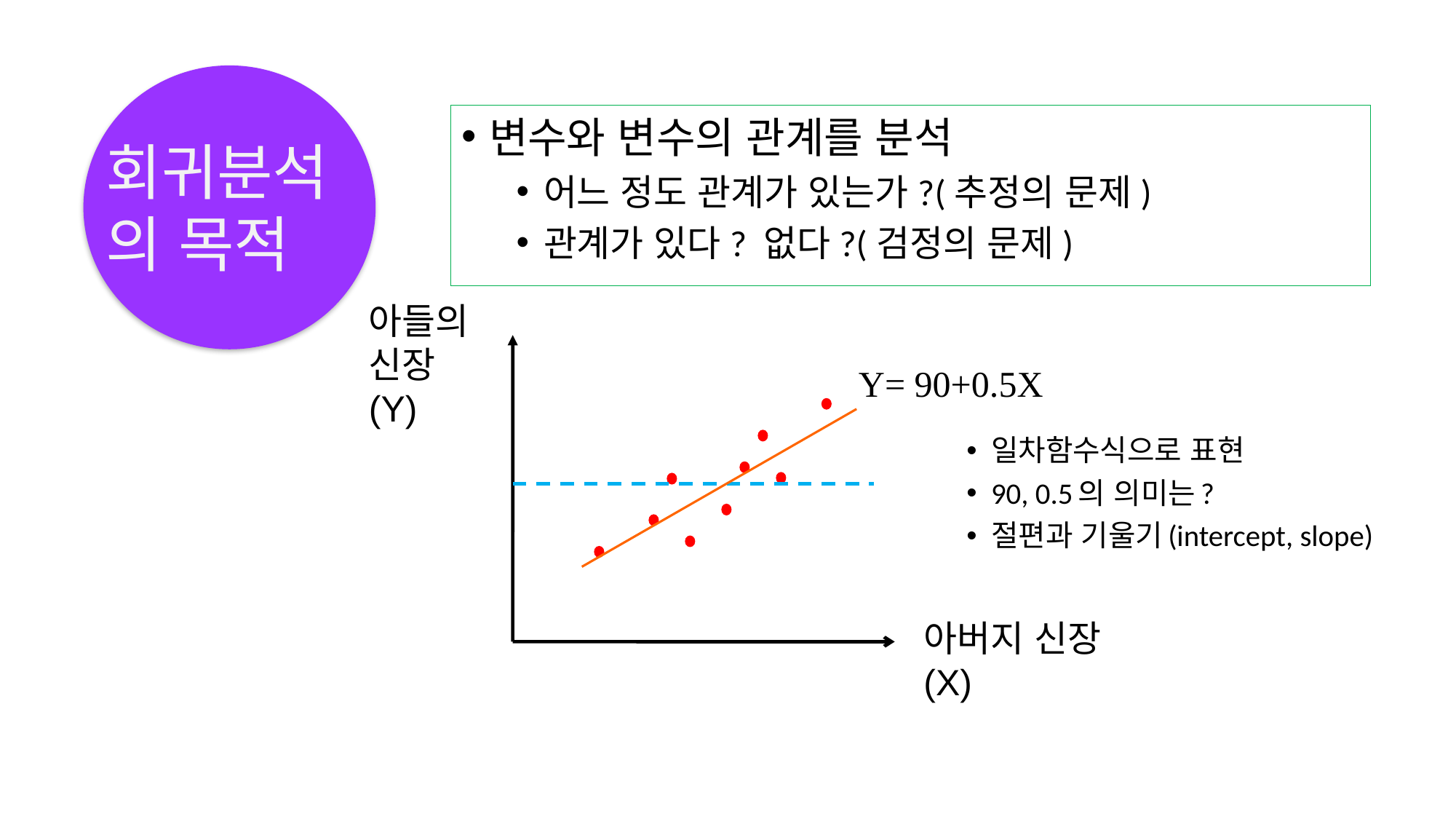

변수와 변수의 관계를 분석
어느 정도 관계가 있는가?(추정의 문제)
관계가 있다? 없다?(검정의 문제)

회귀분석의 목적
아들의 신장(Y)

Y= 90+0.5X

아버지 신장(X)

일차함수식으로 표현
90, 0.5의 의미는?
절편과 기울기(intercept, slope)